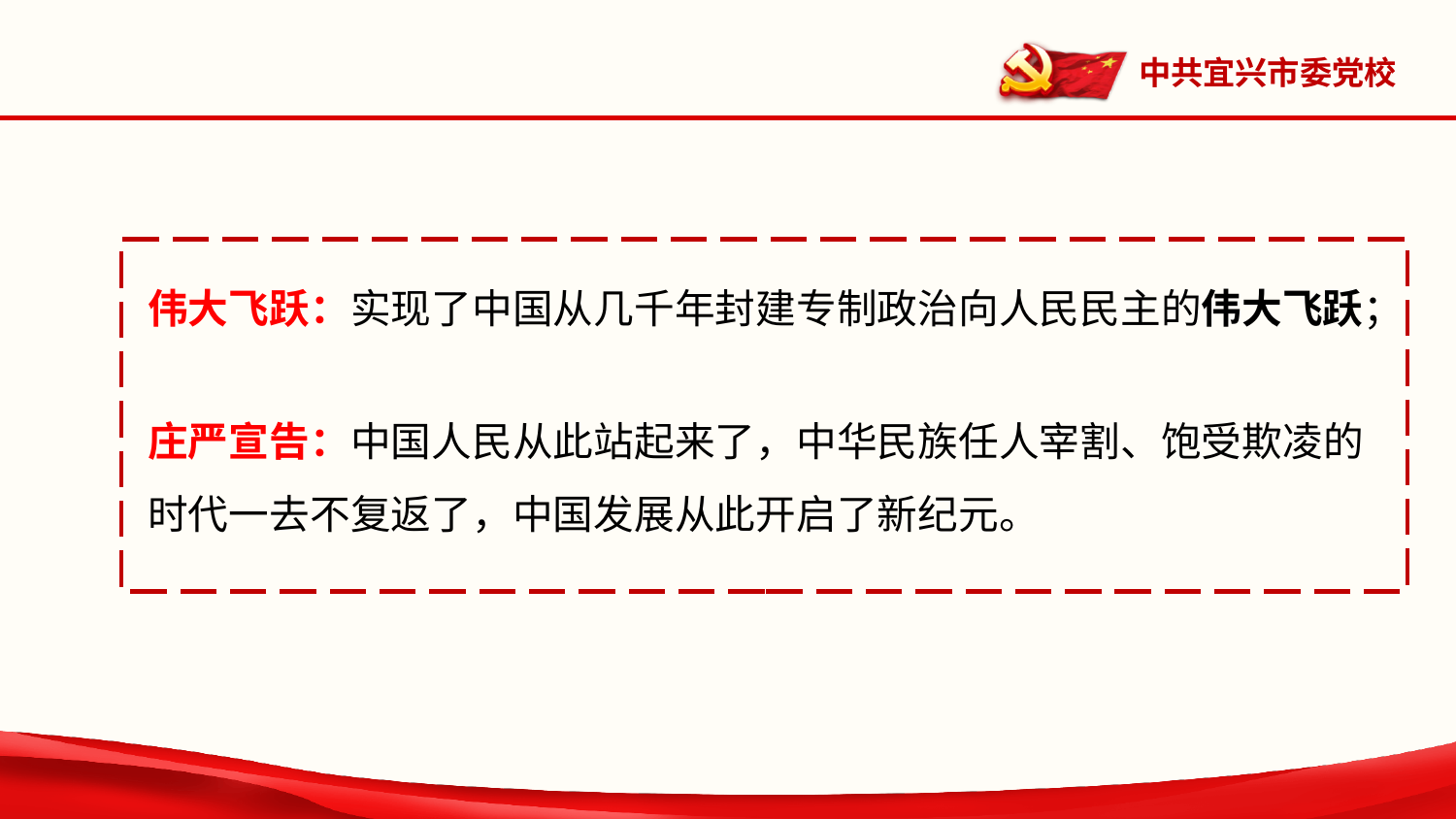

伟大飞跃：实现了中国从几千年封建专制政治向人民民主的伟大飞跃；

庄严宣告：中国人民从此站起来了，中华民族任人宰割、饱受欺凌的时代一去不复返了，中国发展从此开启了新纪元。